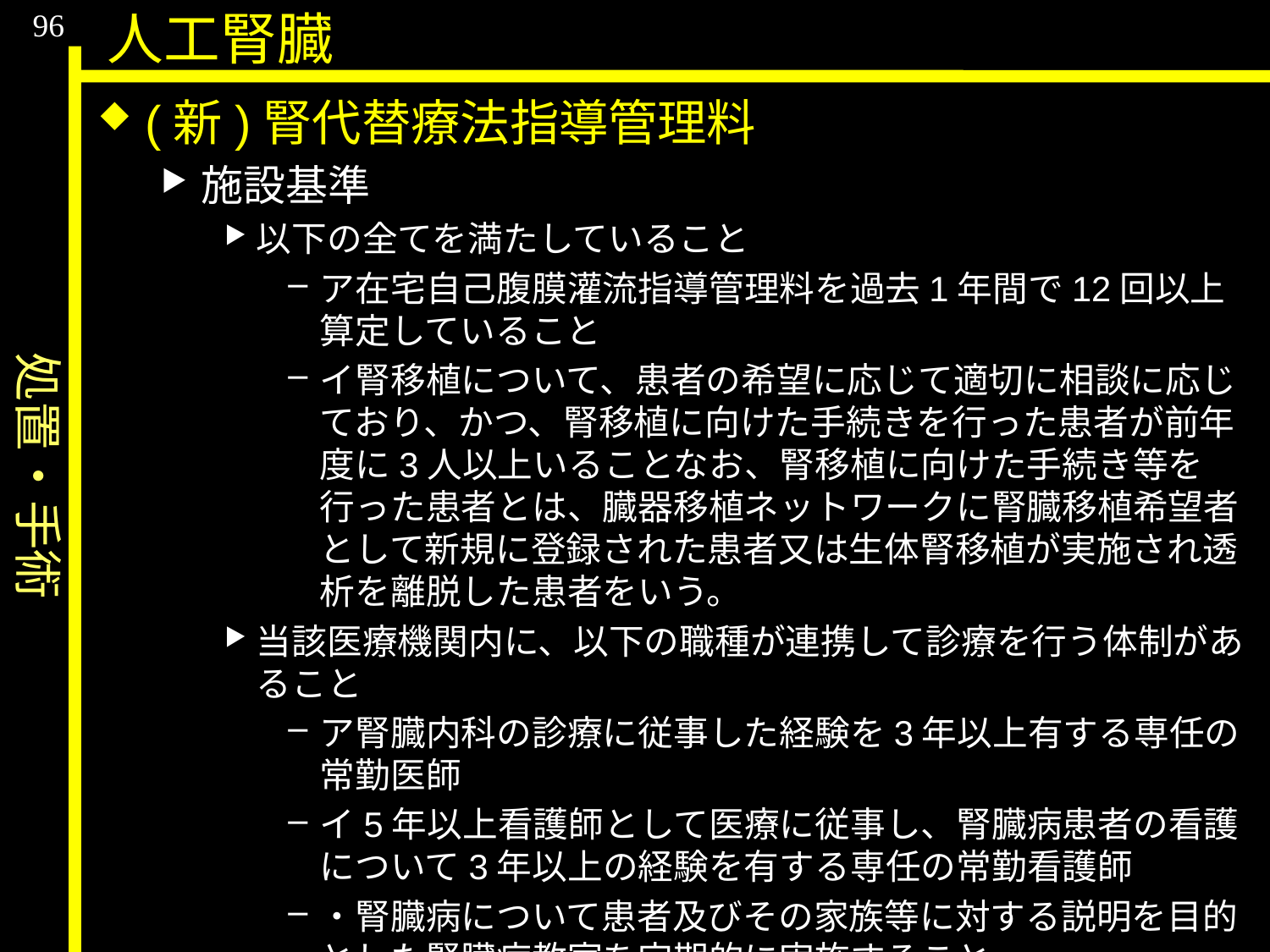

処置・手術
96
人工腎臓

(新)腎代替療法指導管理料
施設基準
以下の全てを満たしていること
ア在宅自己腹膜灌流指導管理料を過去1年間で12回以上算定していること
イ腎移植について、患者の希望に応じて適切に相談に応じており、かつ、腎移植に向けた手続きを行った患者が前年度に3人以上いることなお、腎移植に向けた手続き等を行った患者とは、臓器移植ネットワークに腎臓移植希望者として新規に登録された患者又は生体腎移植が実施され透析を離脱した患者をいう。
当該医療機関内に、以下の職種が連携して診療を行う体制があること
ア腎臓内科の診療に従事した経験を3年以上有する専任の常勤医師
イ5年以上看護師として医療に従事し、腎臓病患者の看護について3年以上の経験を有する専任の常勤看護師
・腎臓病について患者及びその家族等に対する説明を目的とした腎臓病教室を定期的に実施すること